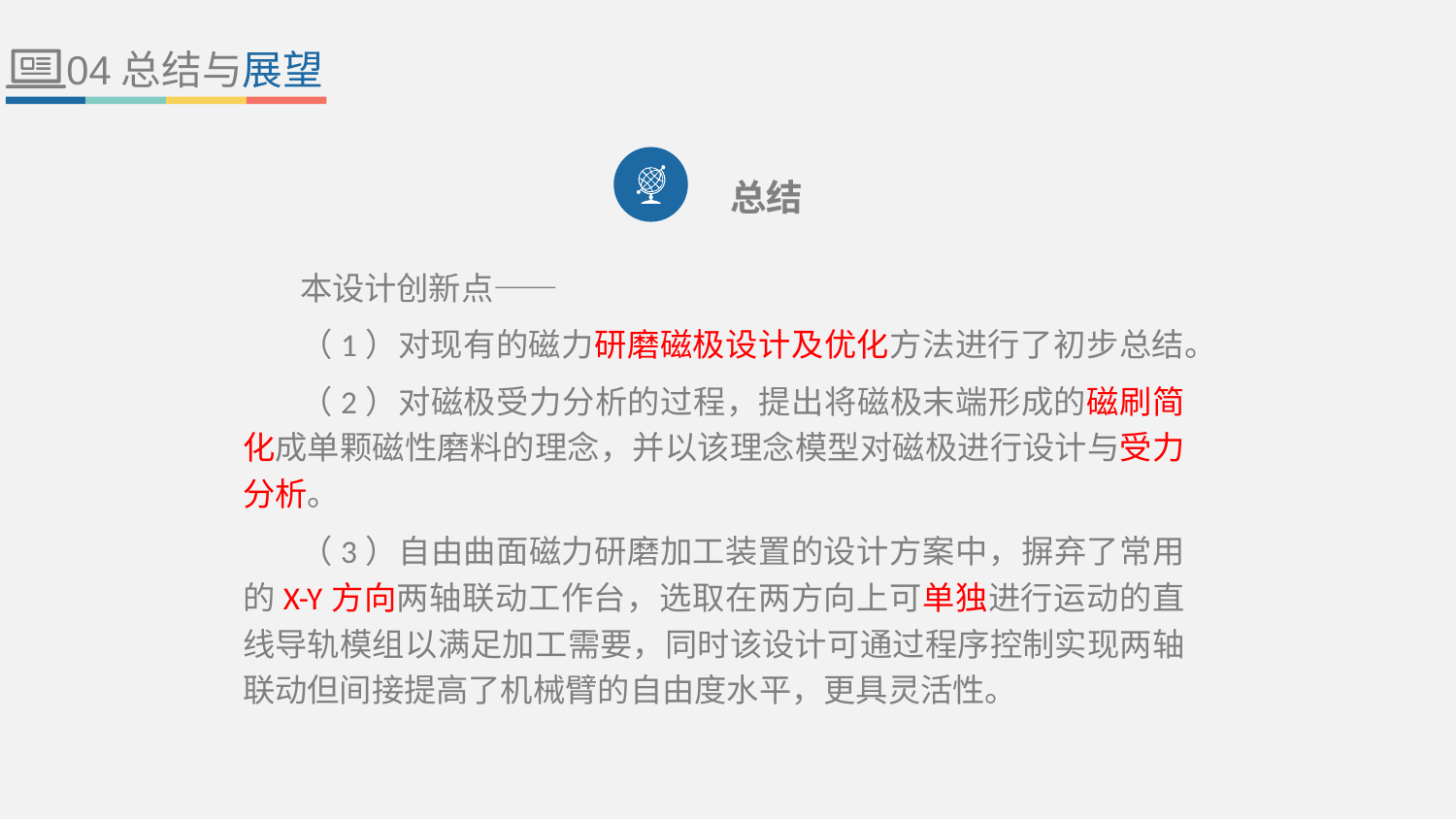

04总结与展望

总结
本设计创新点——
（1）对现有的磁力研磨磁极设计及优化方法进行了初步总结。
（2）对磁极受力分析的过程，提出将磁极末端形成的磁刷简化成单颗磁性磨料的理念，并以该理念模型对磁极进行设计与受力分析。
（3）自由曲面磁力研磨加工装置的设计方案中，摒弃了常用的X-Y方向两轴联动工作台，选取在两方向上可单独进行运动的直线导轨模组以满足加工需要，同时该设计可通过程序控制实现两轴联动但间接提高了机械臂的自由度水平，更具灵活性。